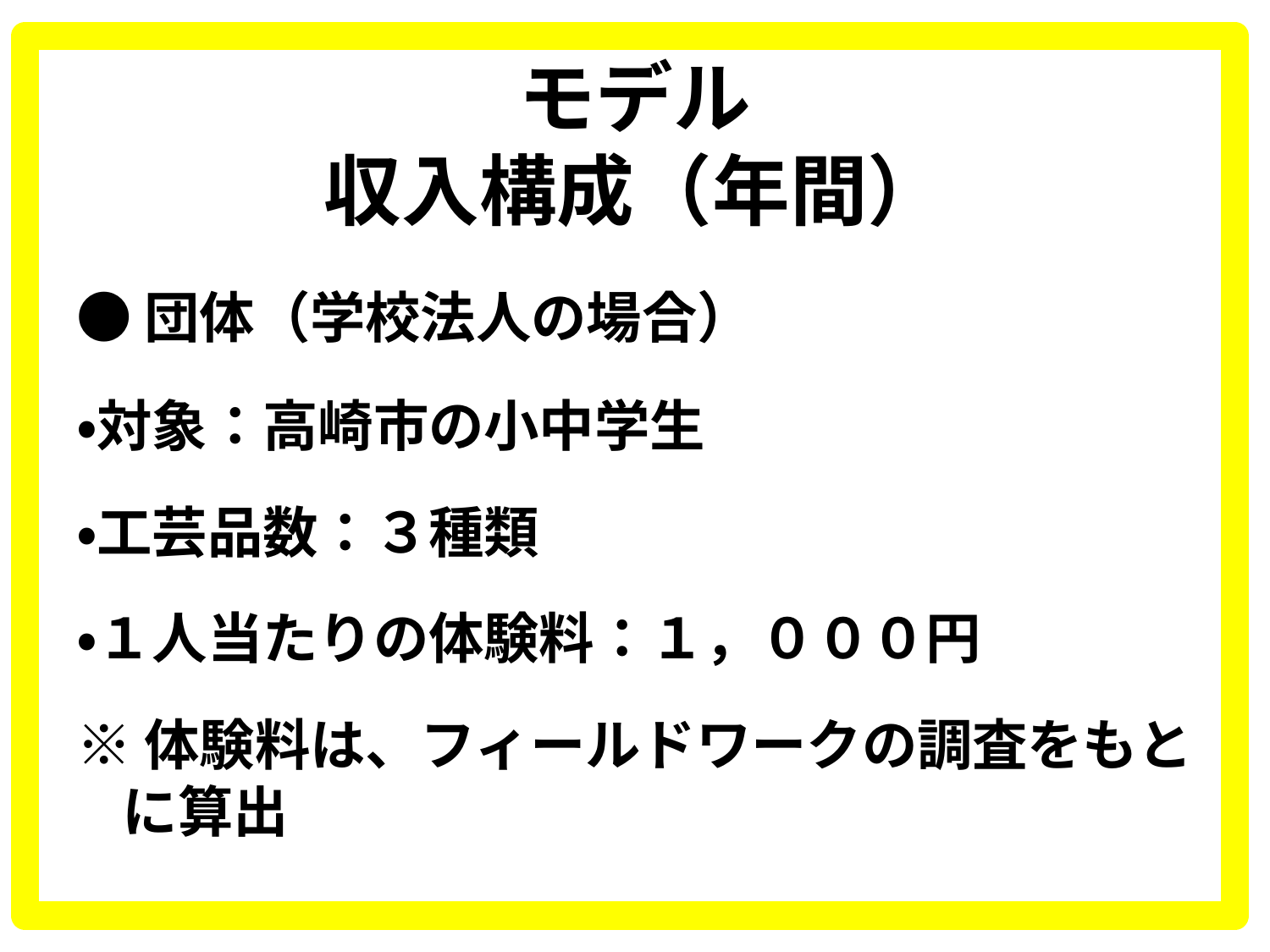

# モデル 収入構成（年間）
●団体（学校法人の場合）

・対象：高崎市の小中学生

・工芸品数：３種類

・１人当たりの体験料：１，０００円

※体験料は、フィールドワークの調査をもとに算出